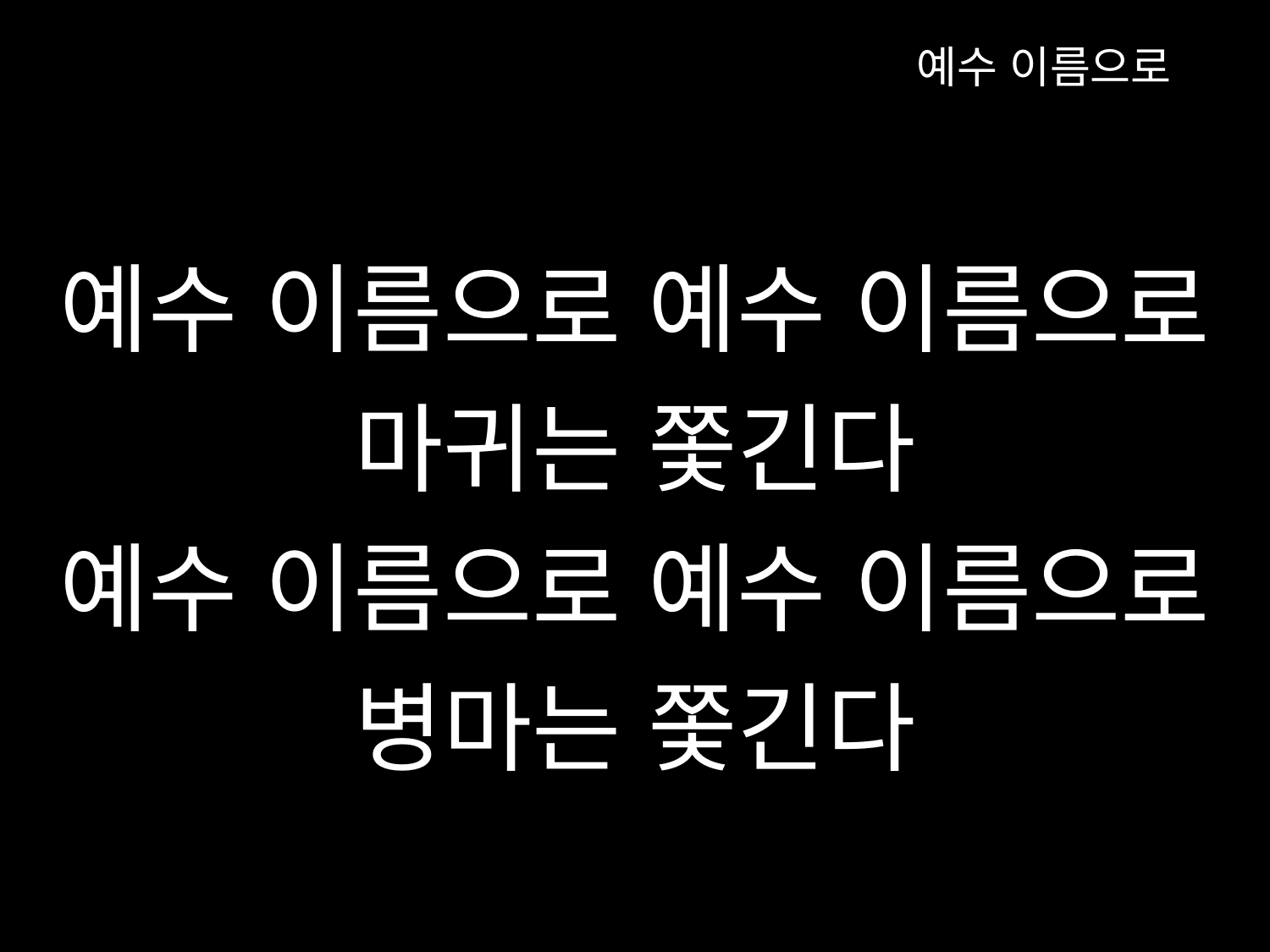

예수 이름으로
예수 이름으로 예수 이름으로
마귀는 쫓긴다
예수 이름으로 예수 이름으로
병마는 쫓긴다